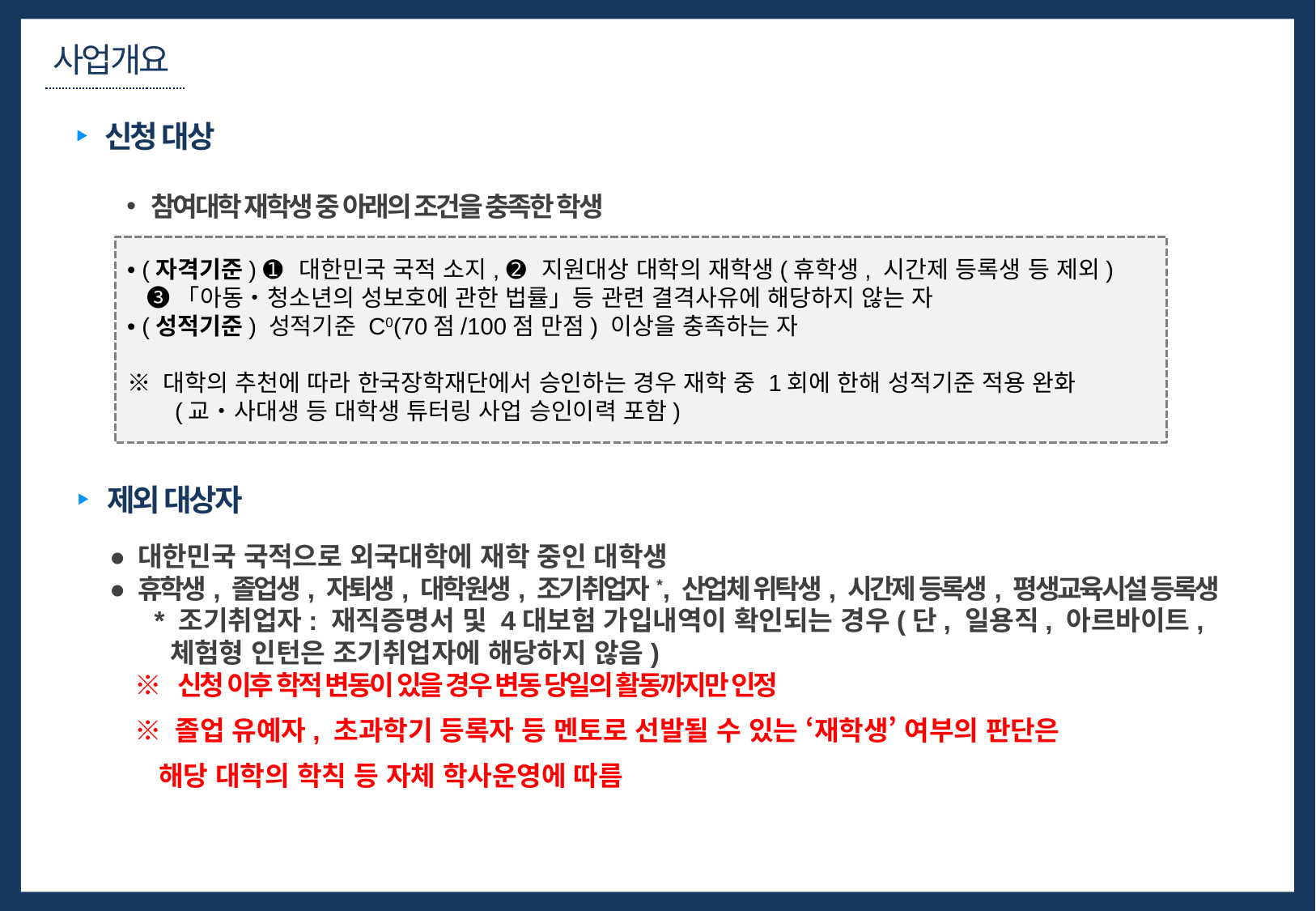

사업개요
신청 대상

참여대학 재학생 중 아래의 조건을 충족한 학생
• (자격기준) ➊ 대한민국 국적 소지, ➋ 지원대상 대학의 재학생(휴학생, 시간제 등록생 등 제외)
   ➌「아동‧청소년의 성보호에 관한 법률」등 관련 결격사유에 해당하지 않는 자
• (성적기준) 성적기준 C0(70점/100점 만점) 이상을 충족하는 자

※ 대학의 추천에 따라 한국장학재단에서 승인하는 경우 재학 중 1회에 한해 성적기준 적용 완화
(교‧사대생 등 대학생 튜터링 사업 승인이력 포함)
제외 대상자

⦁ 대한민국 국적으로 외국대학에 재학 중인 대학생
⦁ 휴학생, 졸업생, 자퇴생, 대학원생, 조기취업자*, 산업체 위탁생, 시간제 등록생, 평생교육시설 등록생
 * 조기취업자: 재직증명서 및 4대보험 가입내역이 확인되는 경우(단, 일용직, 아르바이트,
체험형 인턴은 조기취업자에 해당하지 않음)
※  신청 이후 학적 변동이 있을 경우 변동 당일의 활동까지만 인정
※ 졸업 유예자, 초과학기 등록자 등 멘토로 선발될 수 있는 ‘재학생’ 여부의 판단은
해당 대학의 학칙 등 자체 학사운영에 따름